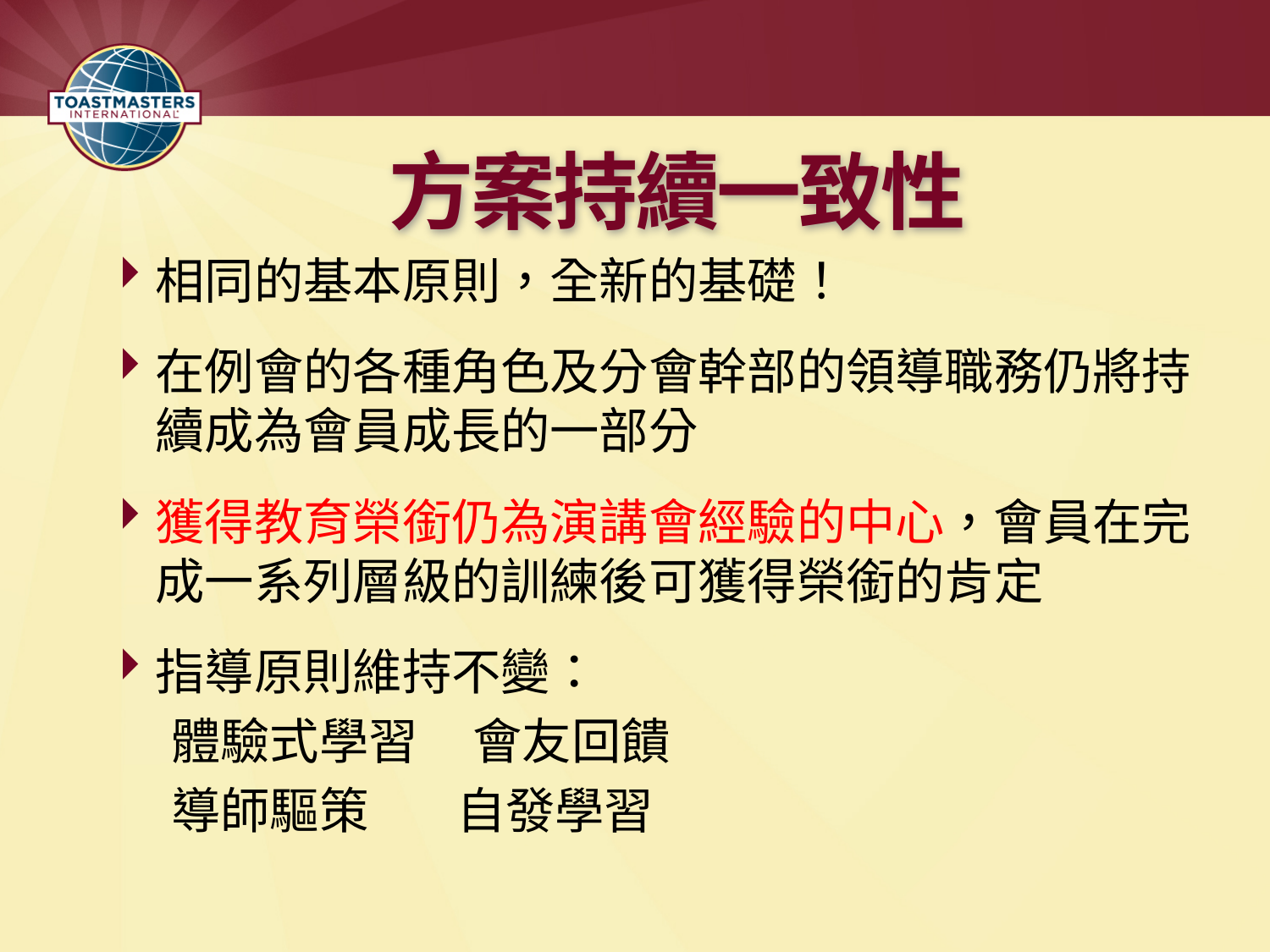

# 方案持續一致性
相同的基本原則，全新的基礎！
在例會的各種角色及分會幹部的領導職務仍將持續成為會員成長的一部分
獲得教育榮銜仍為演講會經驗的中心，會員在完成一系列層級的訓練後可獲得榮銜的肯定
指導原則維持不變：
體驗式學習     會友回饋
導師驅策        自發學習